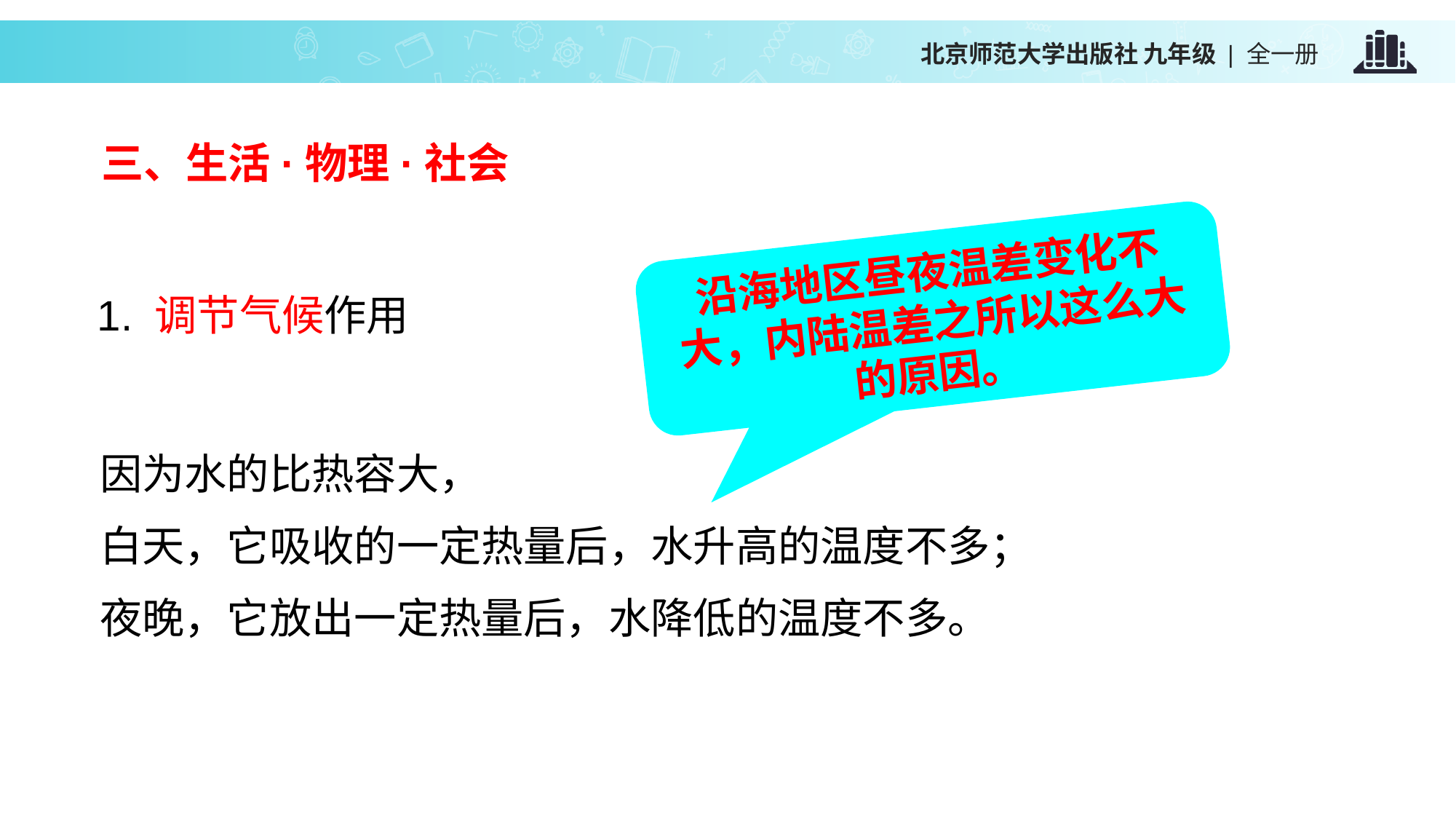

三、生活·物理·社会
沿海地区昼夜温差变化不大，内陆温差之所以这么大的原因。
1. 调节气候作用
因为水的比热容大，
白天，它吸收的一定热量后，水升高的温度不多；
夜晚，它放出一定热量后，水降低的温度不多。